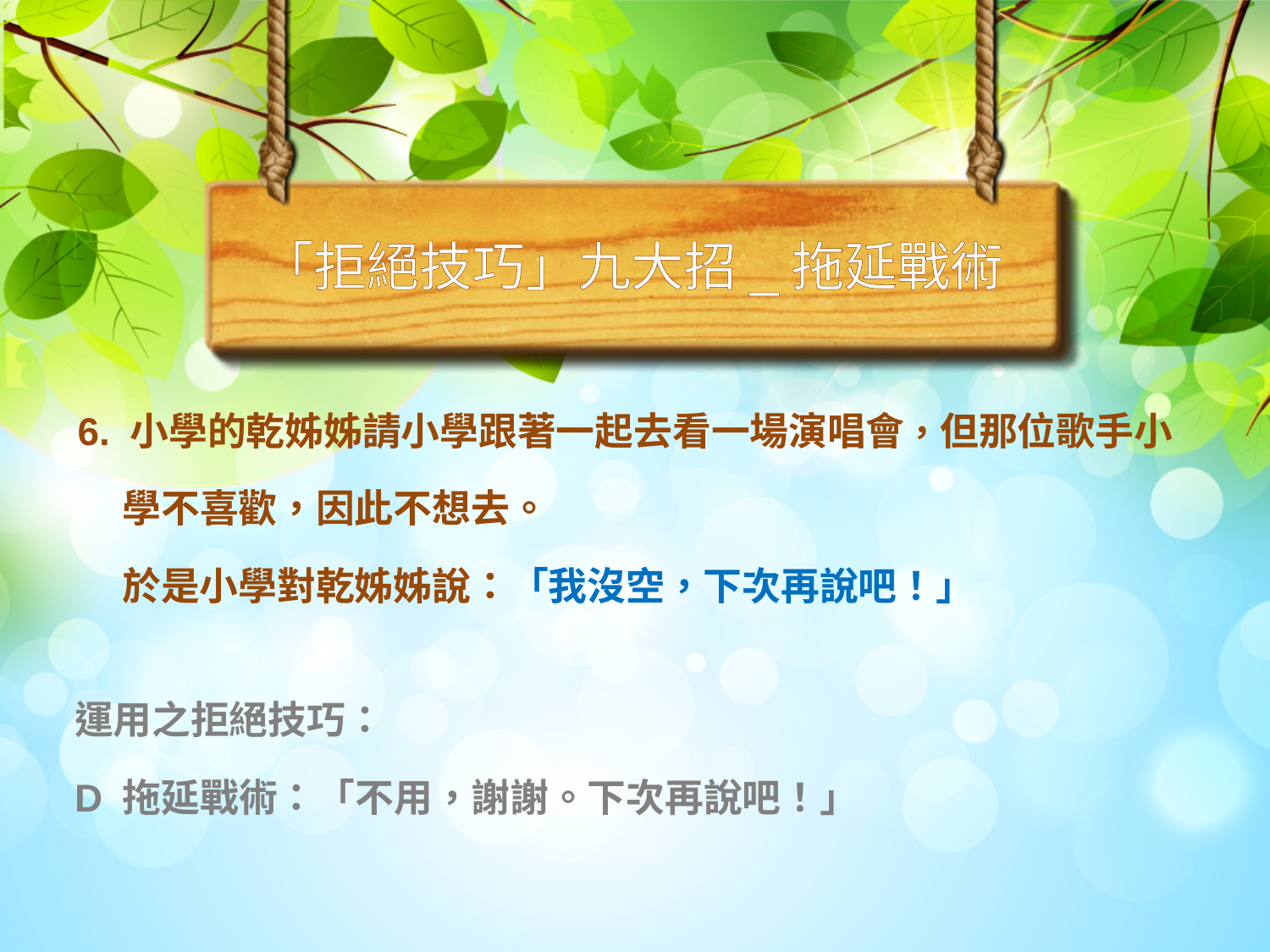

「拒絕技巧」九大招_拖延戰術
6. 小學的乾姊姊請小學跟著一起去看一場演唱會，但那位歌手小
    學不喜歡，因此不想去。
    於是小學對乾姊姊說：「我沒空，下次再說吧！」

運用之拒絕技巧：
D 拖延戰術：「不用，謝謝。下次再說吧！」